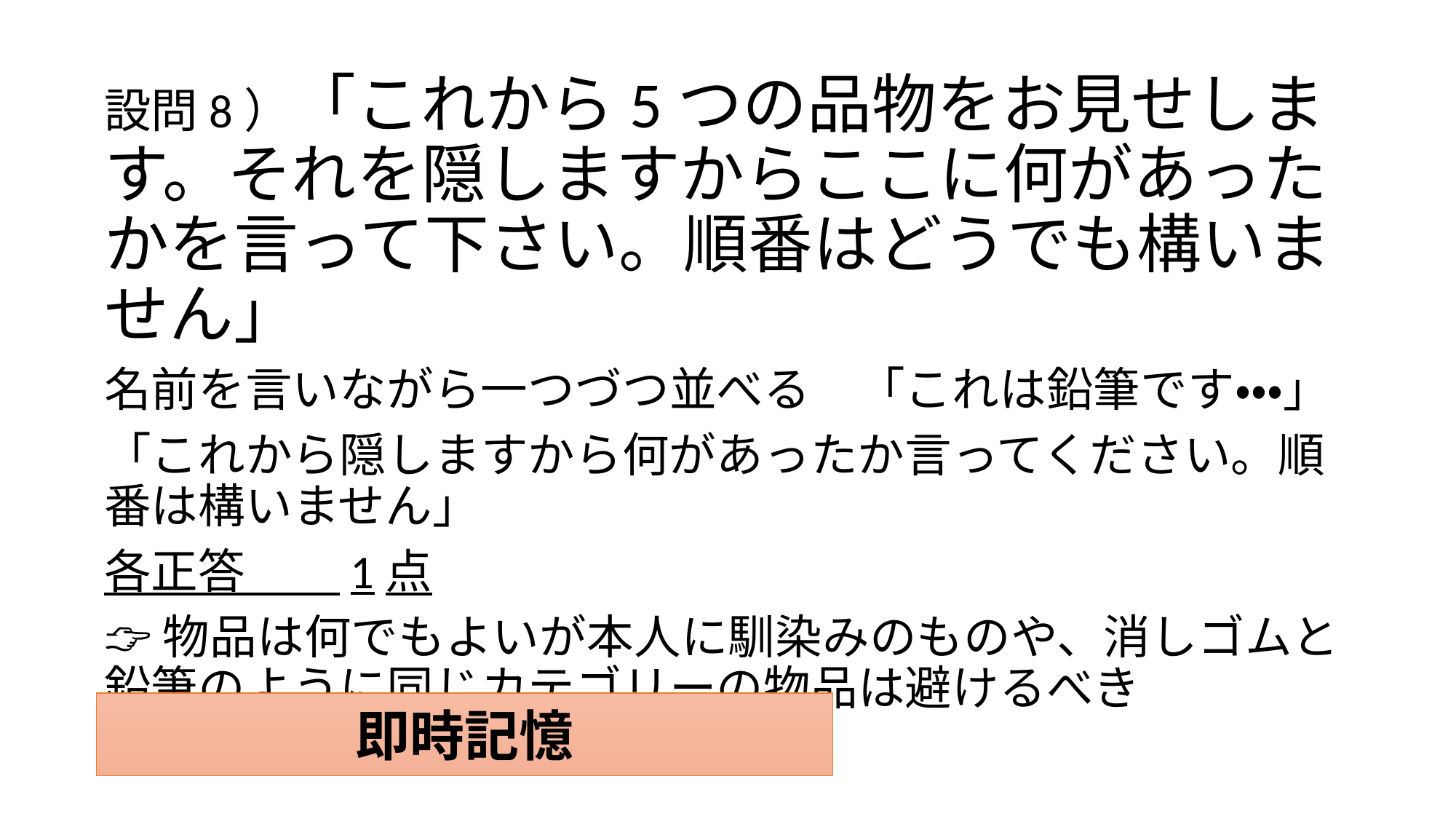

設問8）「これから5つの品物をお見せします。それを隠しますからここに何があったかを言って下さい。順番はどうでも構いません」
名前を言いながら一つづつ並べる　「これは鉛筆です・・・」
「これから隠しますから何があったか言ってください。順番は構いません」
各正答　　1点
👉物品は何でもよいが本人に馴染みのものや、消しゴムと鉛筆のように同じカテゴリーの物品は避けるべき

即時記憶